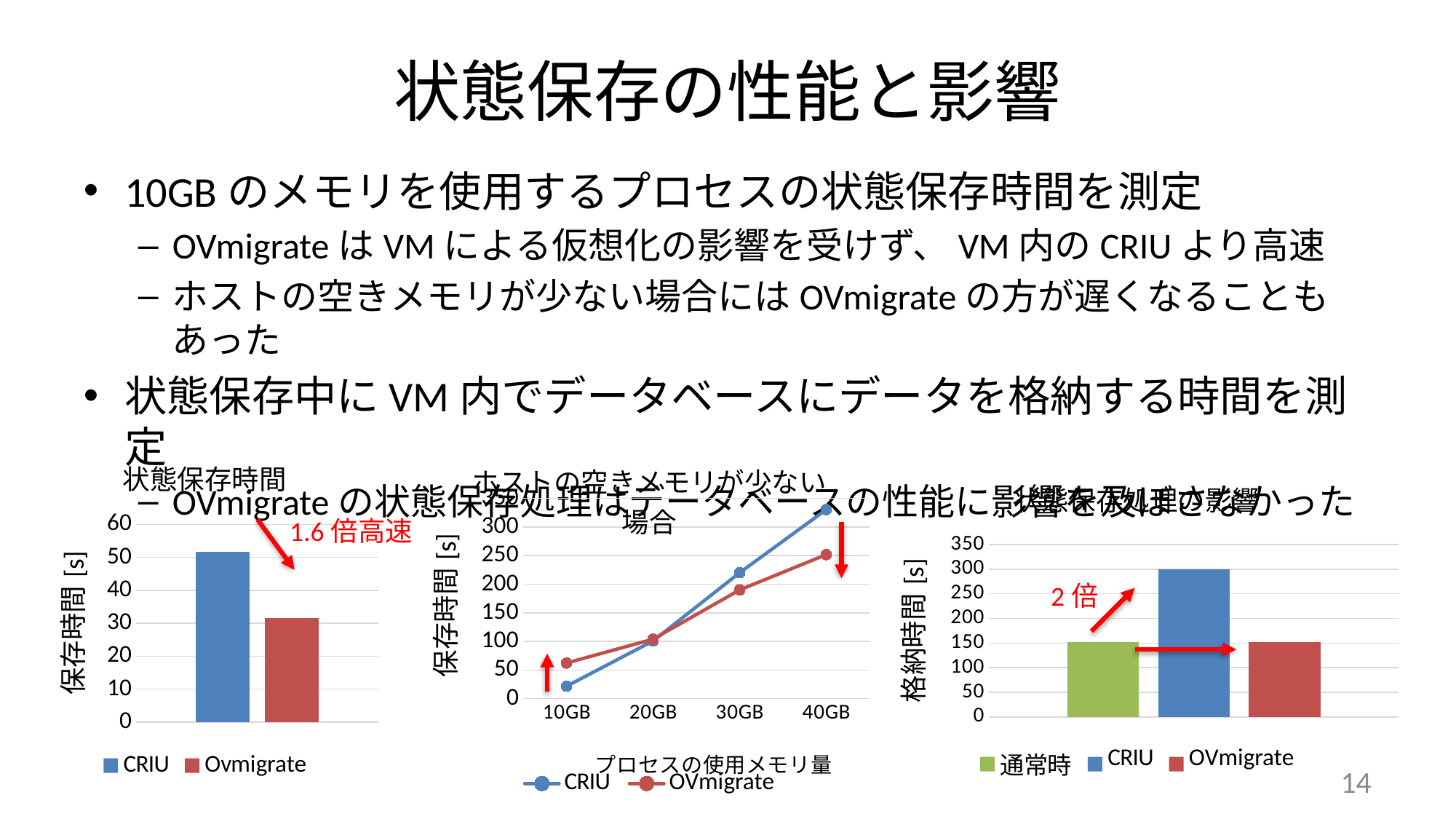

# 状態保存の性能と影響
10GBのメモリを使用するプロセスの状態保存時間を測定
OVmigrateはVMによる仮想化の影響を受けず、VM内のCRIUより高速
ホストの空きメモリが少ない場合にはOVmigrateの方が遅くなることもあった
状態保存中にVM内でデータベースにデータを格納する時間を測定
OVmigrateの状態保存処理はデータベースの性能に影響を及ぼさなかった

### Chart: 状態保存時間

| Category | CRIU | Ovmigrate |
|---|---|---|
| 10GB | 51.733392 | 31.489960000000004 |

### Chart: ホストの空きメモリが少ない場合

| Category | CRIU | OVmigrate |
|---|---|---|
| 10GB | 21.63901111111111 | 62.25232222222222 |
| 20GB | 100.85707222222221 | 103.93046666666667 |
| 30GB | 220.0975777777778 | 190.07753333333332 |
| 40GB | 330.4392 | 251.68982222222223 |

### Chart: 状態保存処理の影響

| Category | 通常時 | CRIU | OVmigrate |
|---|---|---|---|
1.6倍高速
2倍
14